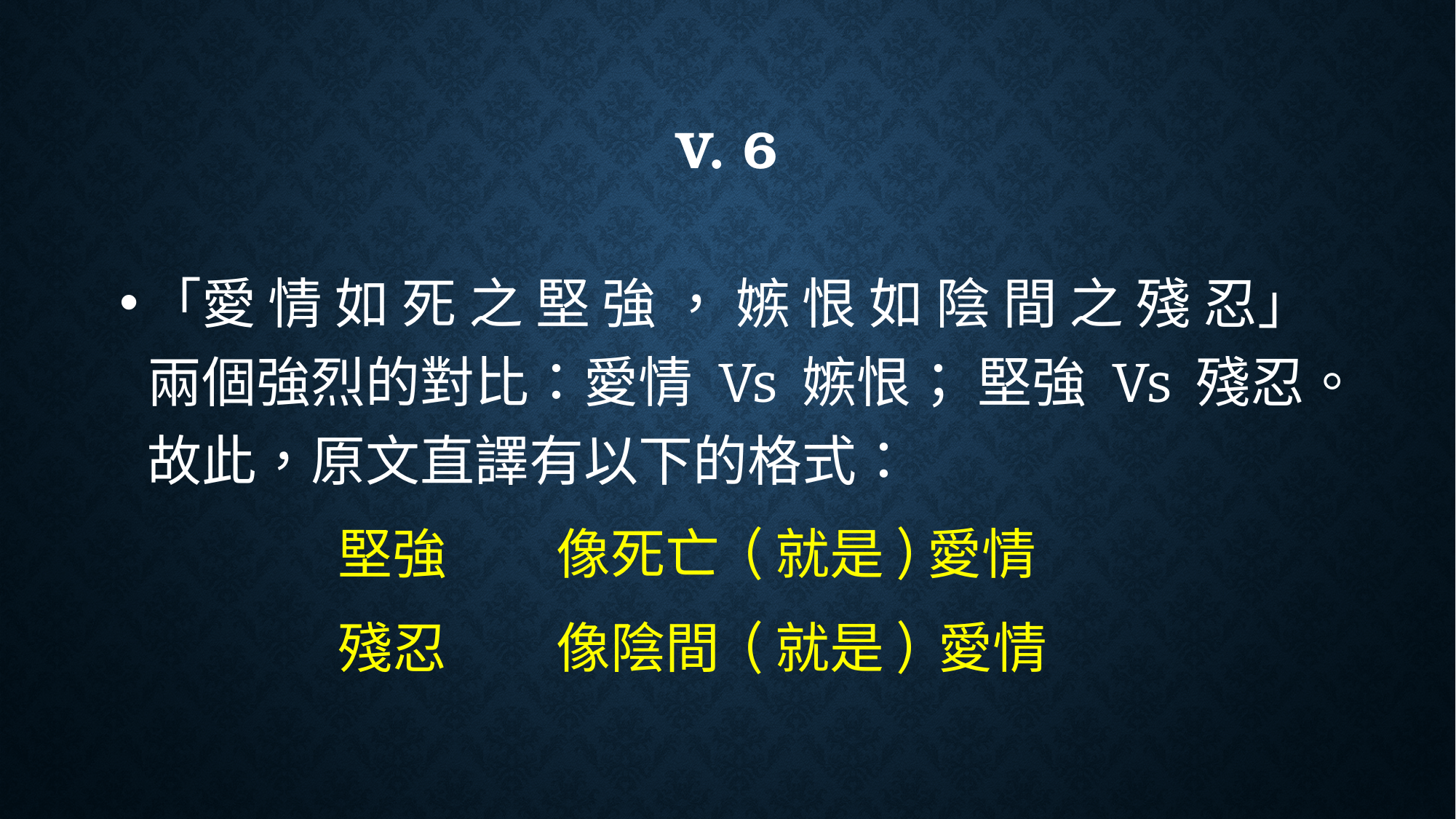

# V. 6
「愛 情 如 死 之 堅 強 ， 嫉 恨 如 陰 間 之 殘 忍」兩個強烈的對比：愛情 Vs 嫉恨； 堅強 Vs 殘忍。故此，原文直譯有以下的格式：
		堅強	像死亡 (就是)愛情
		殘忍	像陰間 (就是) 愛情